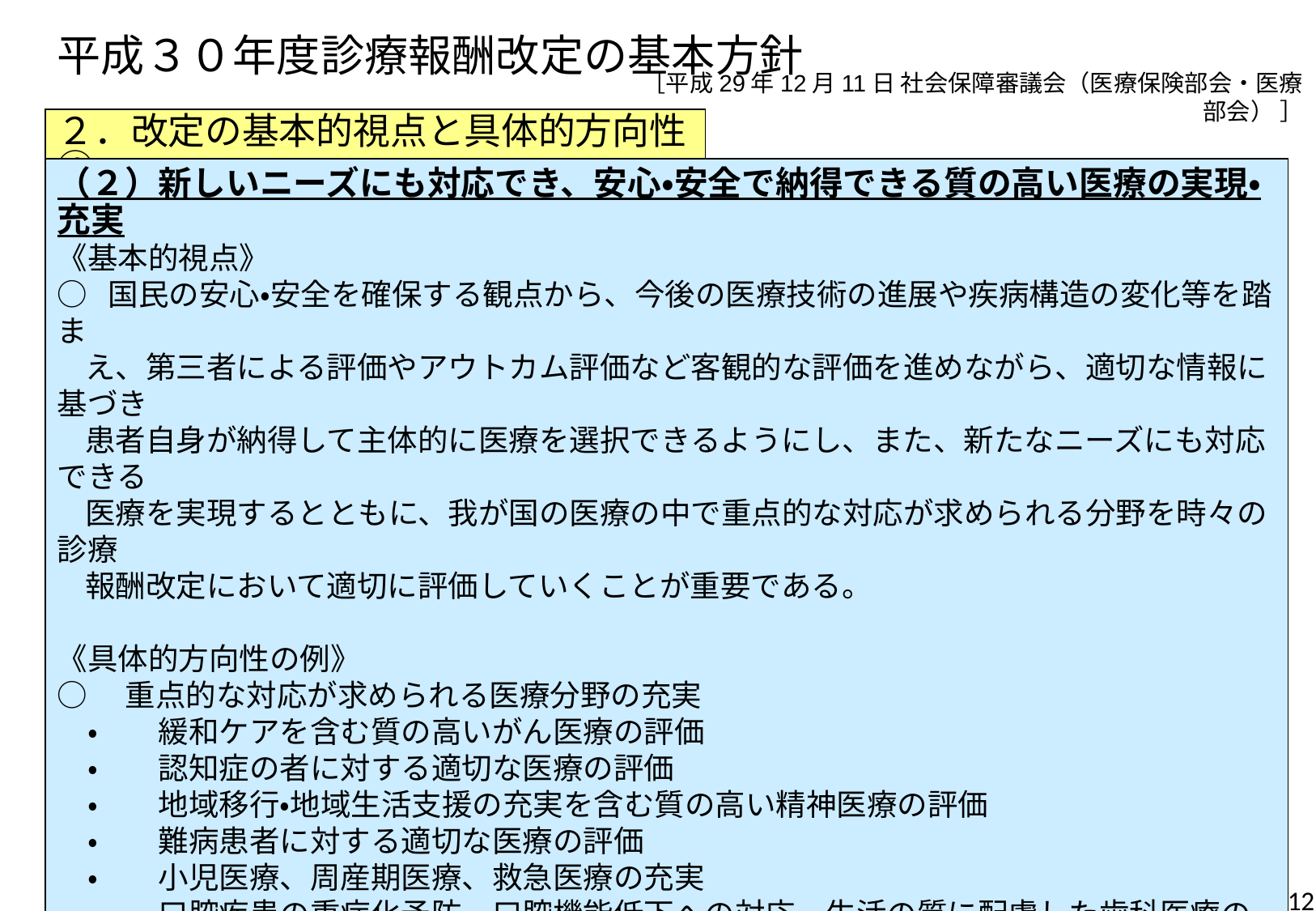

# 平成３０年度診療報酬改定の基本方針
［平成29年12月11日 社会保障審議会（医療保険部会・医療部会） ］
２．改定の基本的視点と具体的方向性④
（２）新しいニーズにも対応でき、安心・安全で納得できる質の高い医療の実現・充実
《基本的視点》
○  国民の安心・安全を確保する観点から、今後の医療技術の進展や疾病構造の変化等を踏ま
   え、第三者による評価やアウトカム評価など客観的な評価を進めながら、適切な情報に基づき
   患者自身が納得して主体的に医療を選択できるようにし、また、新たなニーズにも対応できる
   医療を実現するとともに、我が国の医療の中で重点的な対応が求められる分野を時々の診療
   報酬改定において適切に評価していくことが重要である。

《具体的方向性の例》
○　重点的な対応が求められる医療分野の充実
　・　　緩和ケアを含む質の高いがん医療の評価
　・　　認知症の者に対する適切な医療の評価
　・　　地域移行・地域生活支援の充実を含む質の高い精神医療の評価
　・　　難病患者に対する適切な医療の評価
　・　　小児医療、周産期医療、救急医療の充実
　・　　口腔疾患の重症化予防、口腔機能低下への対応、生活の質に配慮した歯科医療の推進
　・　　医薬品、医療機器、検査等におけるイノベーションを含む先進的な医療技術の適切な評価
12